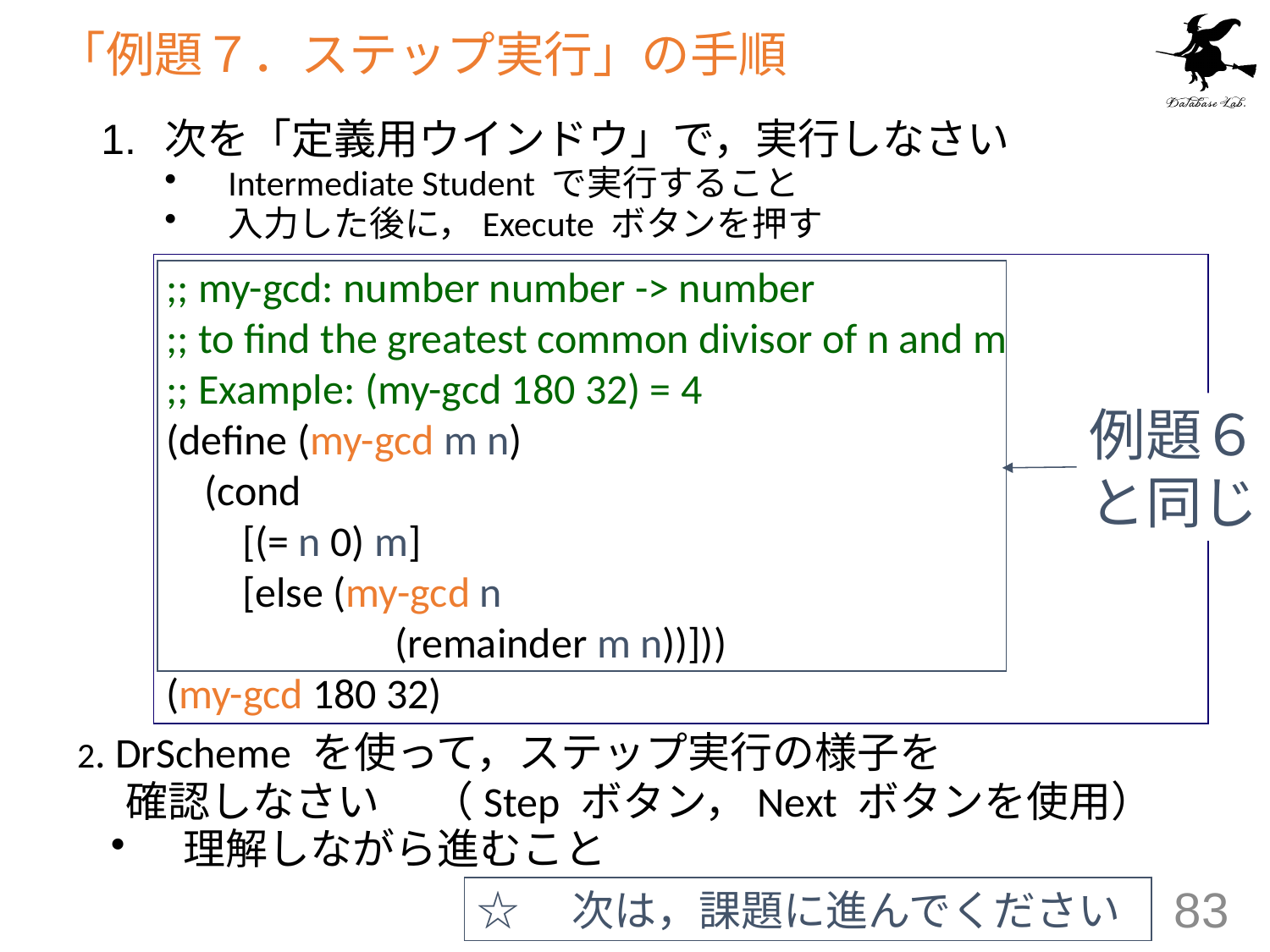

# 「例題７．ステップ実行」の手順
次を「定義用ウインドウ」で，実行しなさい
Intermediate Student で実行すること
入力した後に，Execute ボタンを押す
;; my-gcd: number number -> number
;; to find the greatest common divisor of n and m
;; Example: (my-gcd 180 32) = 4
(define (my-gcd m n)
    (cond
        [(= n 0) m]
        [else (my-gcd n
                        (remainder m n))]))
(my-gcd 180 32)

例題６
と同じ

2. DrScheme を使って，ステップ実行の様子を
    確認しなさい　 （Step ボタン，Next ボタンを使用）
　理解しながら進むこと
☆　次は，課題に進んでください
83